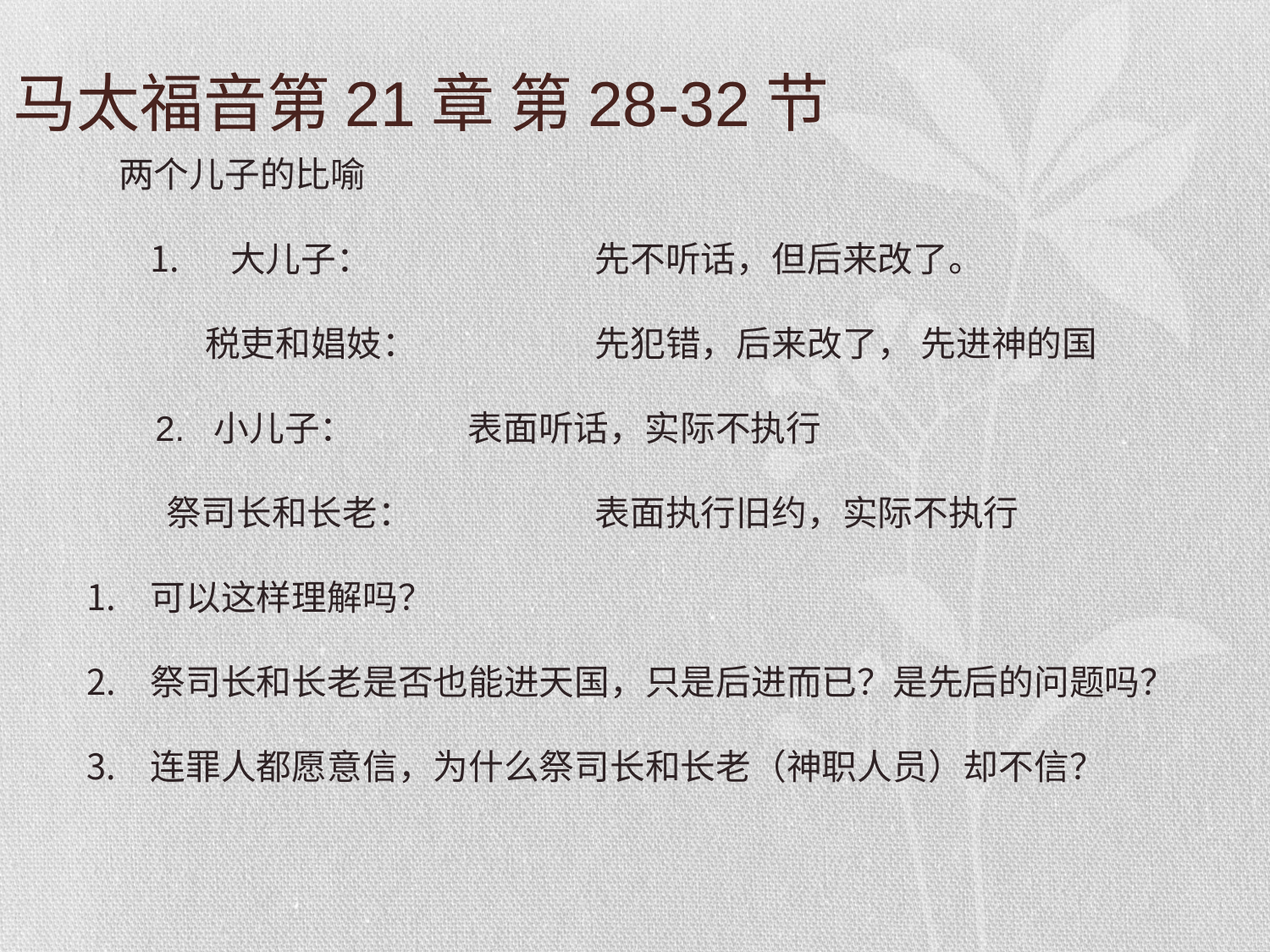

# 马太福音第21章 第28-32节
　两个儿子的比喻

 大儿子：       		先不听话，但后来改了。

              税吏和娼妓： 		先犯错，后来改了， 先进神的国

       2.	小儿子：              	表面听话，实际不执行

         祭司长和长老：   		表面执行旧约，实际不执行

可以这样理解吗？

祭司长和长老是否也能进天国，只是后进而已？是先后的问题吗？

连罪人都愿意信，为什么祭司长和长老（神职人员）却不信？